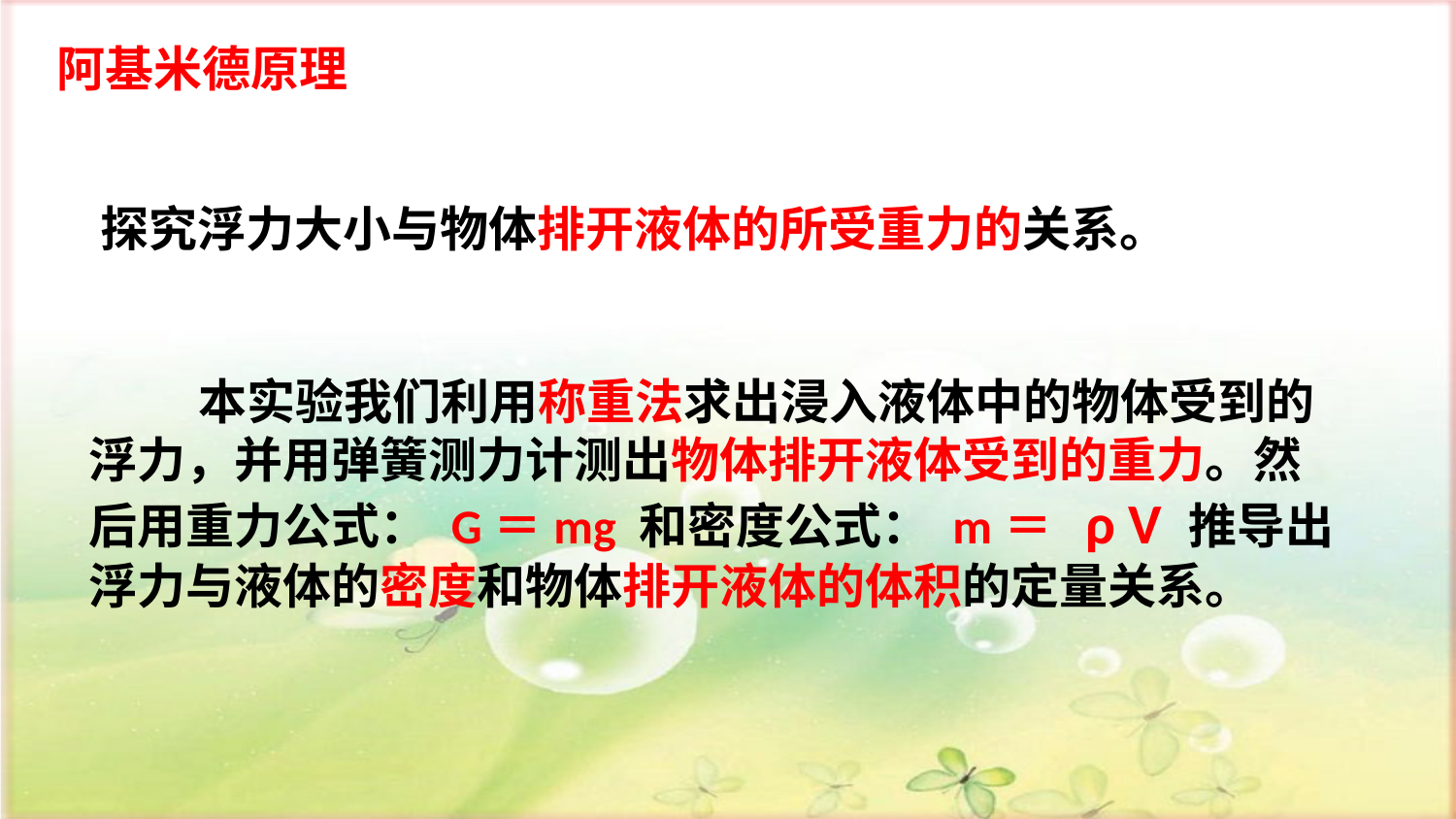

阿基米德原理
探究浮力大小与物体排开液体的所受重力的关系。
         本实验我们利用称重法求出浸入液体中的物体受到的浮力，并用弹簧测力计测出物体排开液体受到的重力。然后用重力公式： G＝mg 和密度公式： m＝  ρ V 推导出浮力与液体的密度和物体排开液体的体积的定量关系。